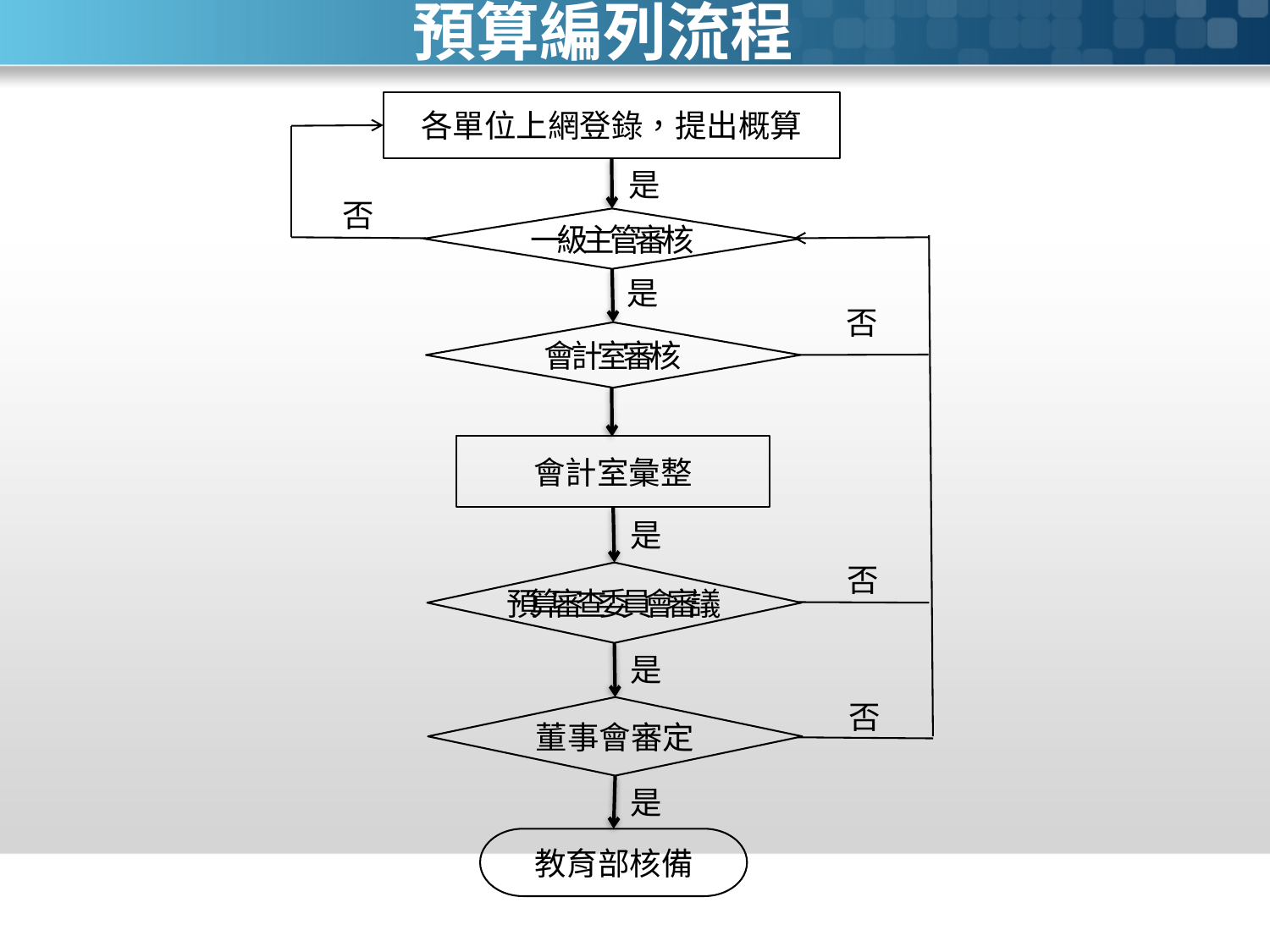

預算編列流程
各單位上網登錄，提出概算
一級主管審核
會計室彙整
是
否
預算審查委員會審議
是
否
董事會審定
是
教育部核備
是
否
是
否
會計室審核